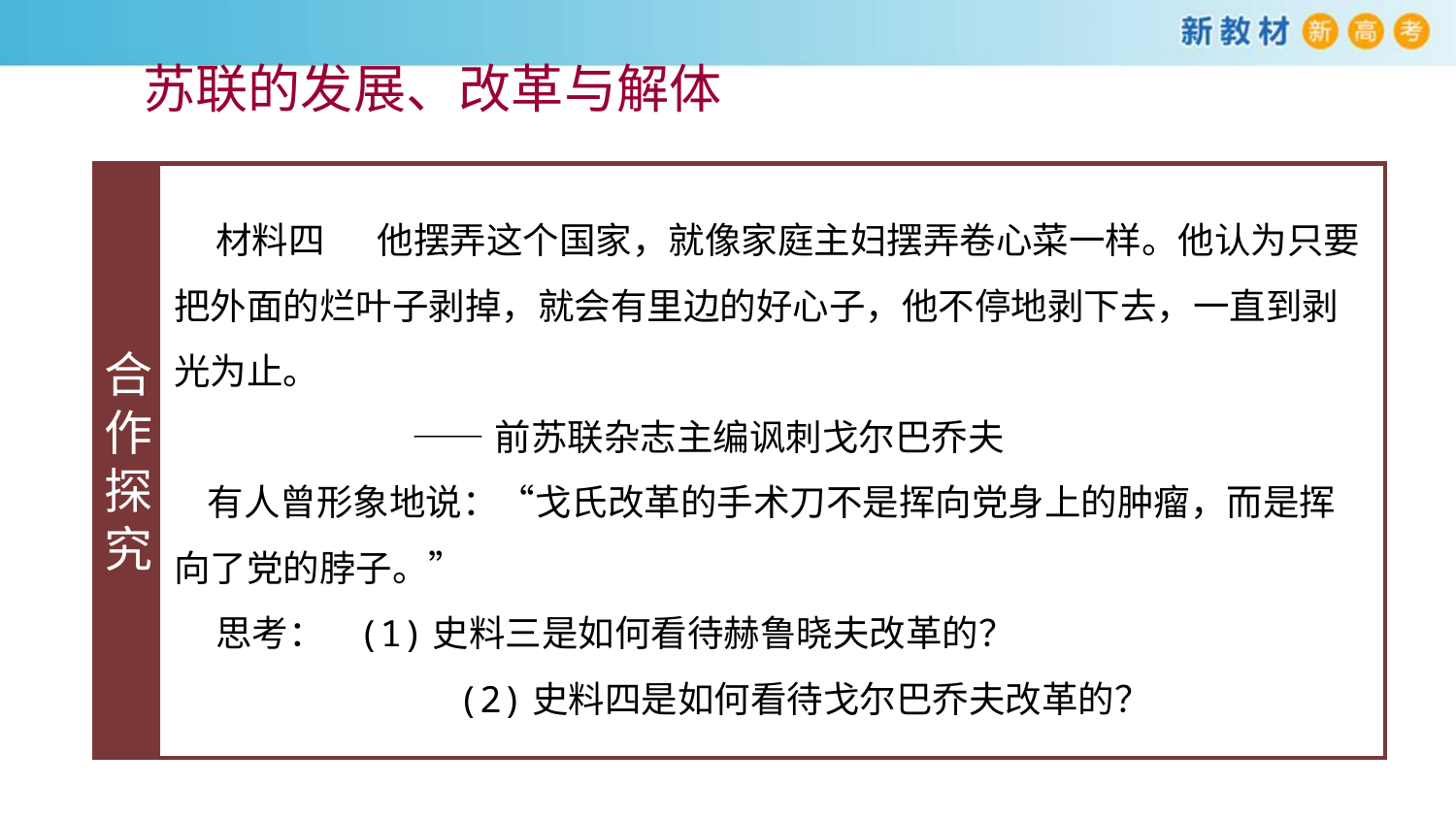

苏联的发展、改革与解体

合作探究
    材料四　  他摆弄这个国家，就像家庭主妇摆弄卷心菜一样。他认为只要把外面的烂叶子剥掉，就会有里边的好心子，他不停地剥下去，一直到剥光为止。
                             ——前苏联杂志主编讽刺戈尔巴乔夫
   有人曾形象地说：“戈氏改革的手术刀不是挥向党身上的肿瘤，而是挥向了党的脖子。”
    思考：   (1)史料三是如何看待赫鲁晓夫改革的？
             (2)史料四是如何看待戈尔巴乔夫改革的？